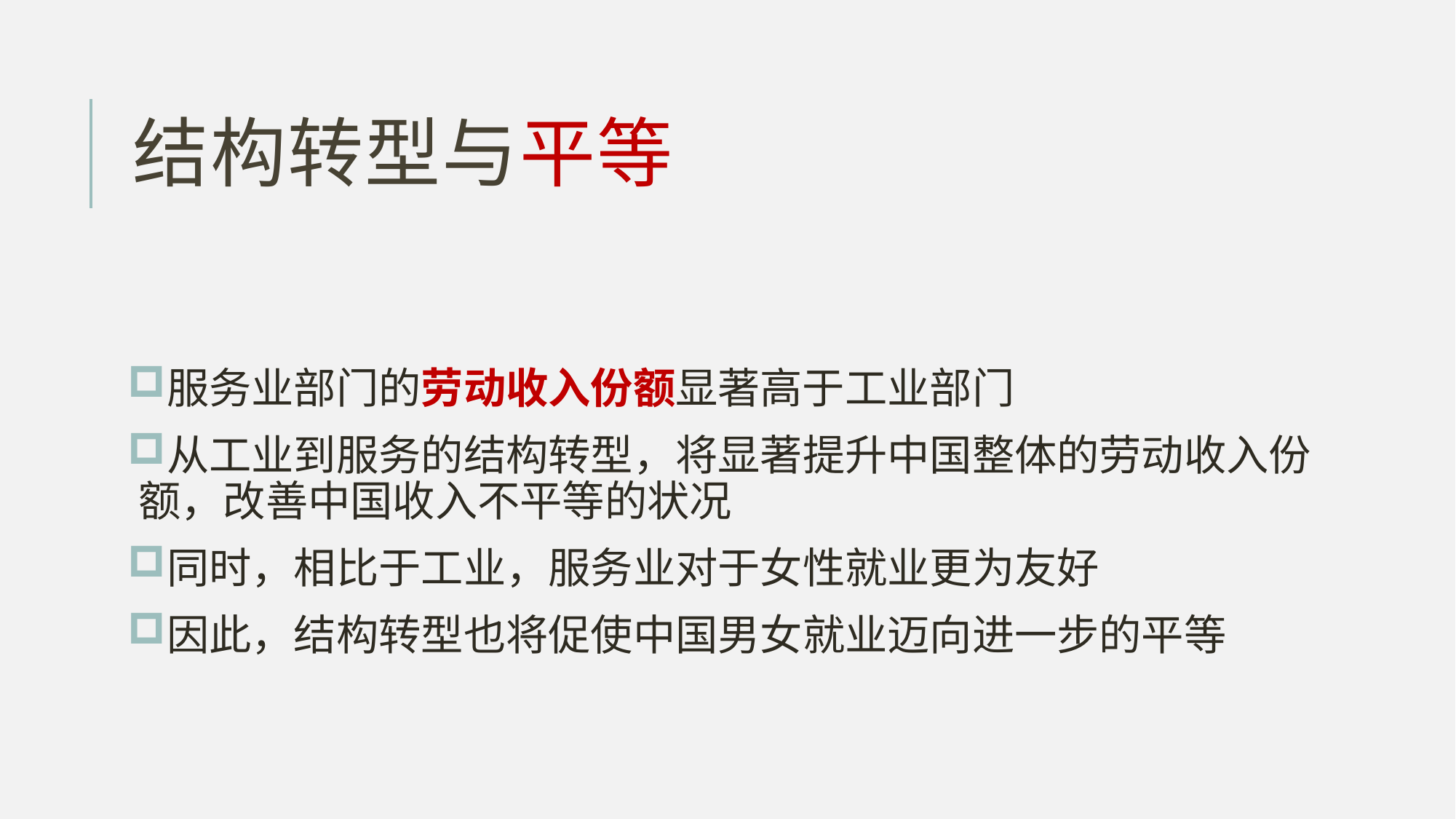

# 结构转型与平等
服务业部门的劳动收入份额显著高于工业部门
从工业到服务的结构转型，将显著提升中国整体的劳动收入份额，改善中国收入不平等的状况
同时，相比于工业，服务业对于女性就业更为友好
因此，结构转型也将促使中国男女就业迈向进一步的平等